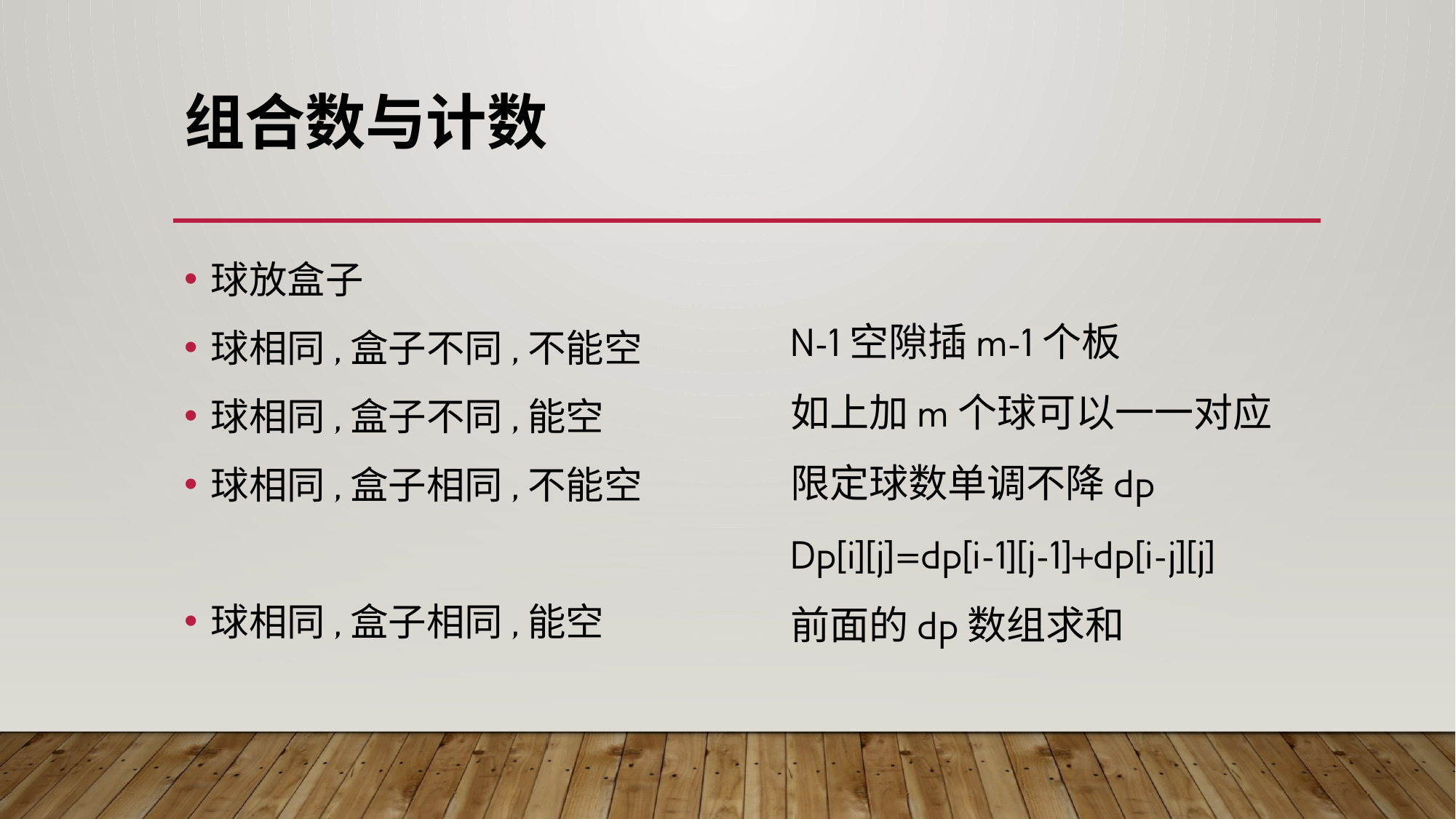

# 组合数与计数

N-1空隙插m-1个板
如上加m个球可以一一对应
限定球数单调不降dp
Dp[i][j]=dp[i-1][j-1]+dp[i-j][j]
前面的dp数组求和
球放盒子
球相同,盒子不同,不能空
球相同,盒子不同,能空
球相同,盒子相同,不能空

球相同,盒子相同,能空